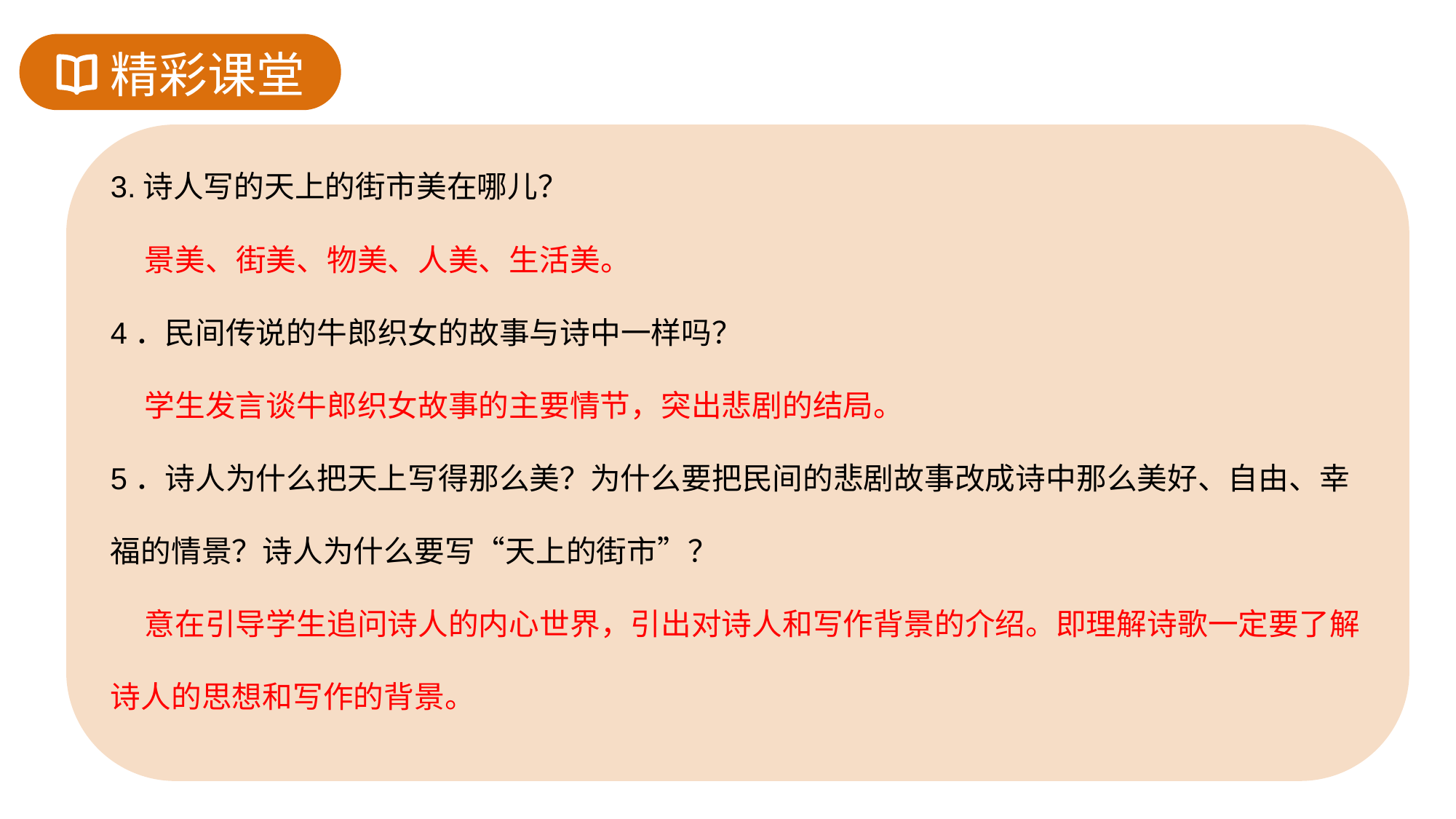

精彩课堂

3.诗人写的天上的街市美在哪儿？
    景美、街美、物美、人美、生活美。
4．民间传说的牛郎织女的故事与诗中一样吗？
    学生发言谈牛郎织女故事的主要情节，突出悲剧的结局。
5．诗人为什么把天上写得那么美？为什么要把民间的悲剧故事改成诗中那么美好、自由、幸福的情景？诗人为什么要写“天上的街市”？
    意在引导学生追问诗人的内心世界，引出对诗人和写作背景的介绍。即理解诗歌一定要了解诗人的思想和写作的背景。